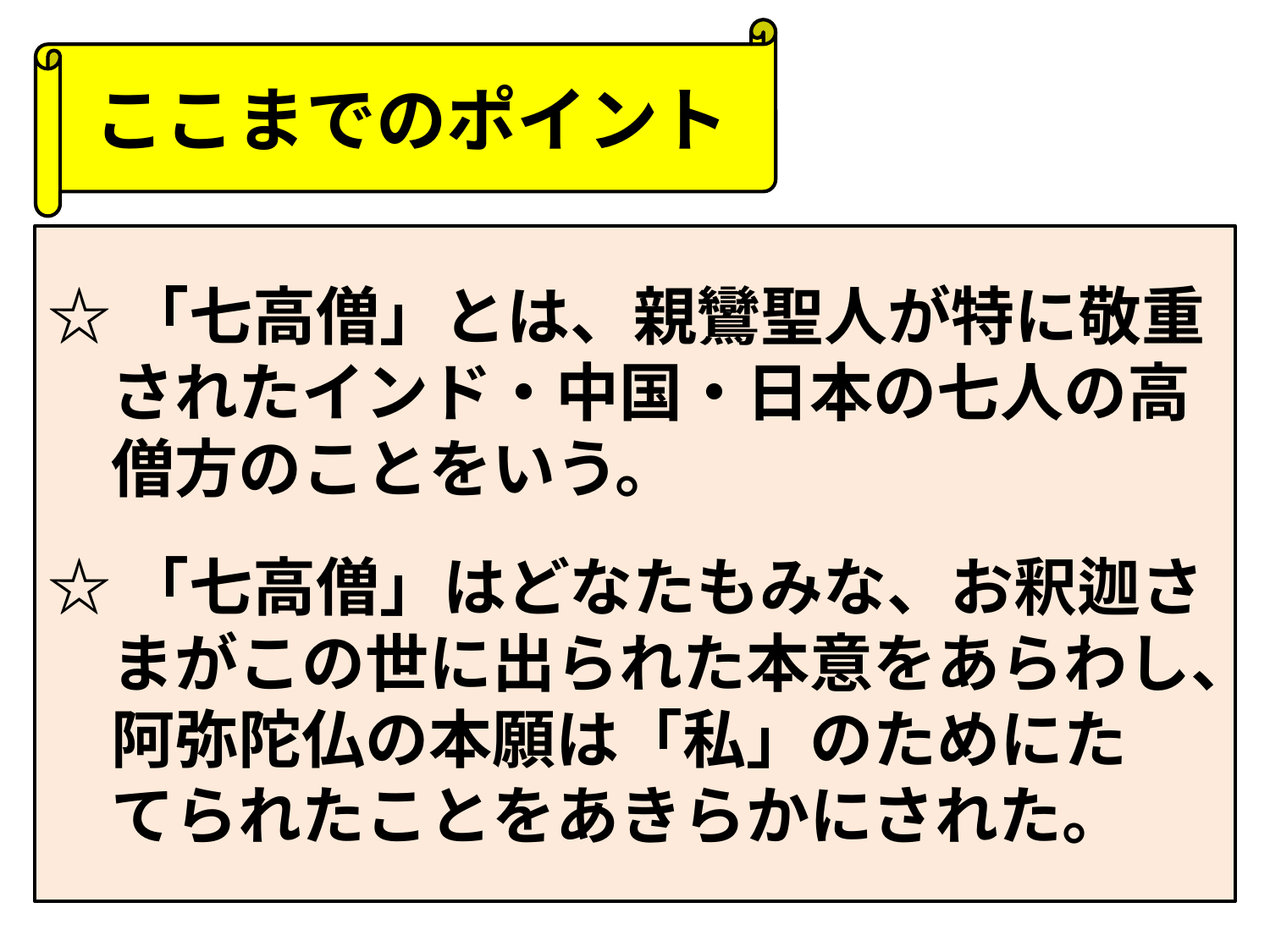

ここまでのポイント
☆「七高僧」とは、親鸞聖人が特に敬重
　されたインド・中国・日本の七人の高
　僧方のことをいう。

☆「七高僧」はどなたもみな、お釈迦さ
　まがこの世に出られた本意をあらわし、
　阿弥陀仏の本願は「私」のためにた
　てられたことをあきらかにされた。